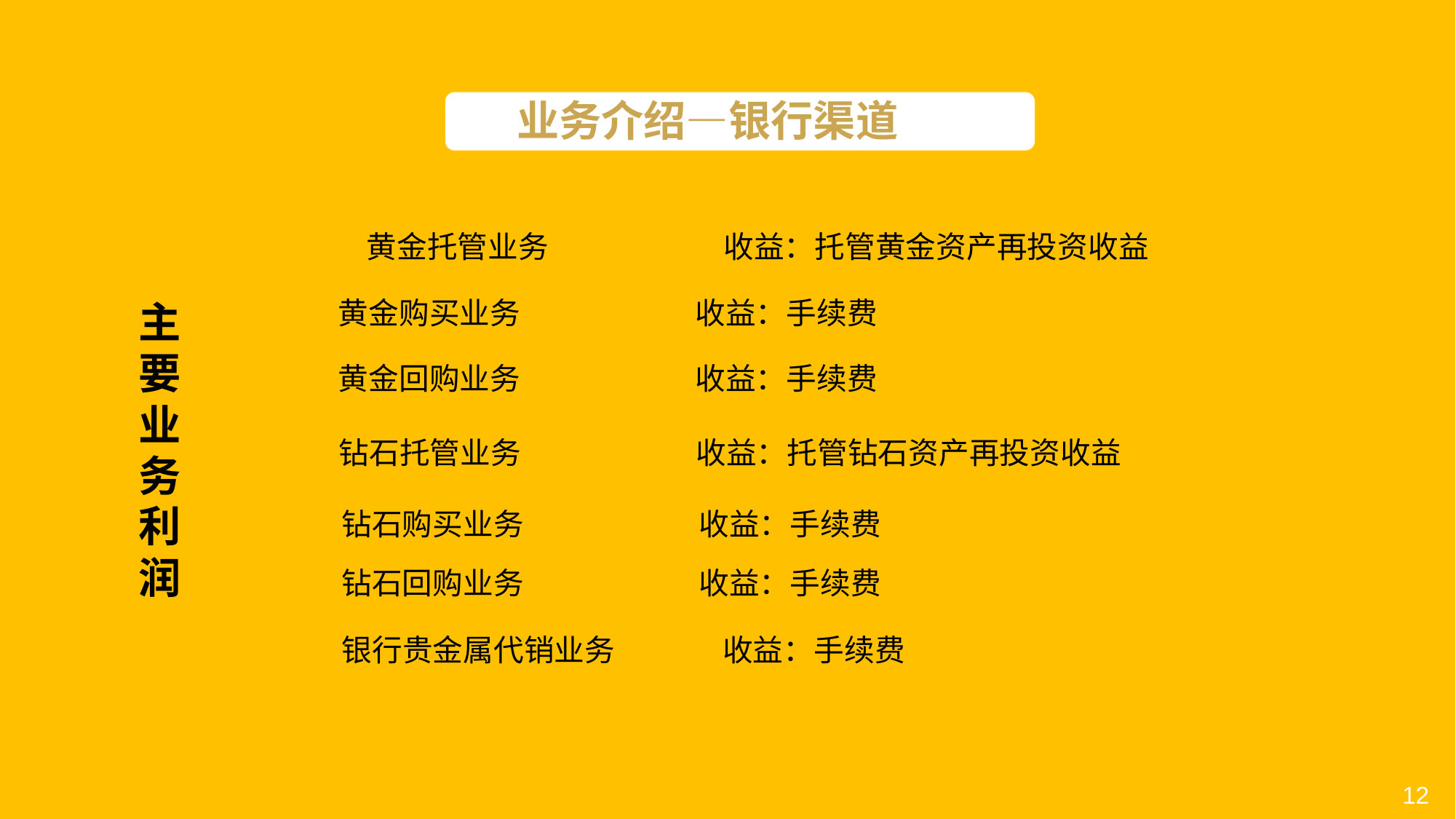

业务介绍—银行渠道

黄金托管业务                          收益：托管黄金资产再投资收益
黄金购买业务                          收益：手续费
主
要
业
务
利
润
黄金回购业务                          收益：手续费
 钻石托管业务                          收益：托管钻石资产再投资收益

 钻石购买业务                          收益：手续费

 钻石回购业务                          收益：手续费
 银行贵金属代销业务                收益：手续费

12